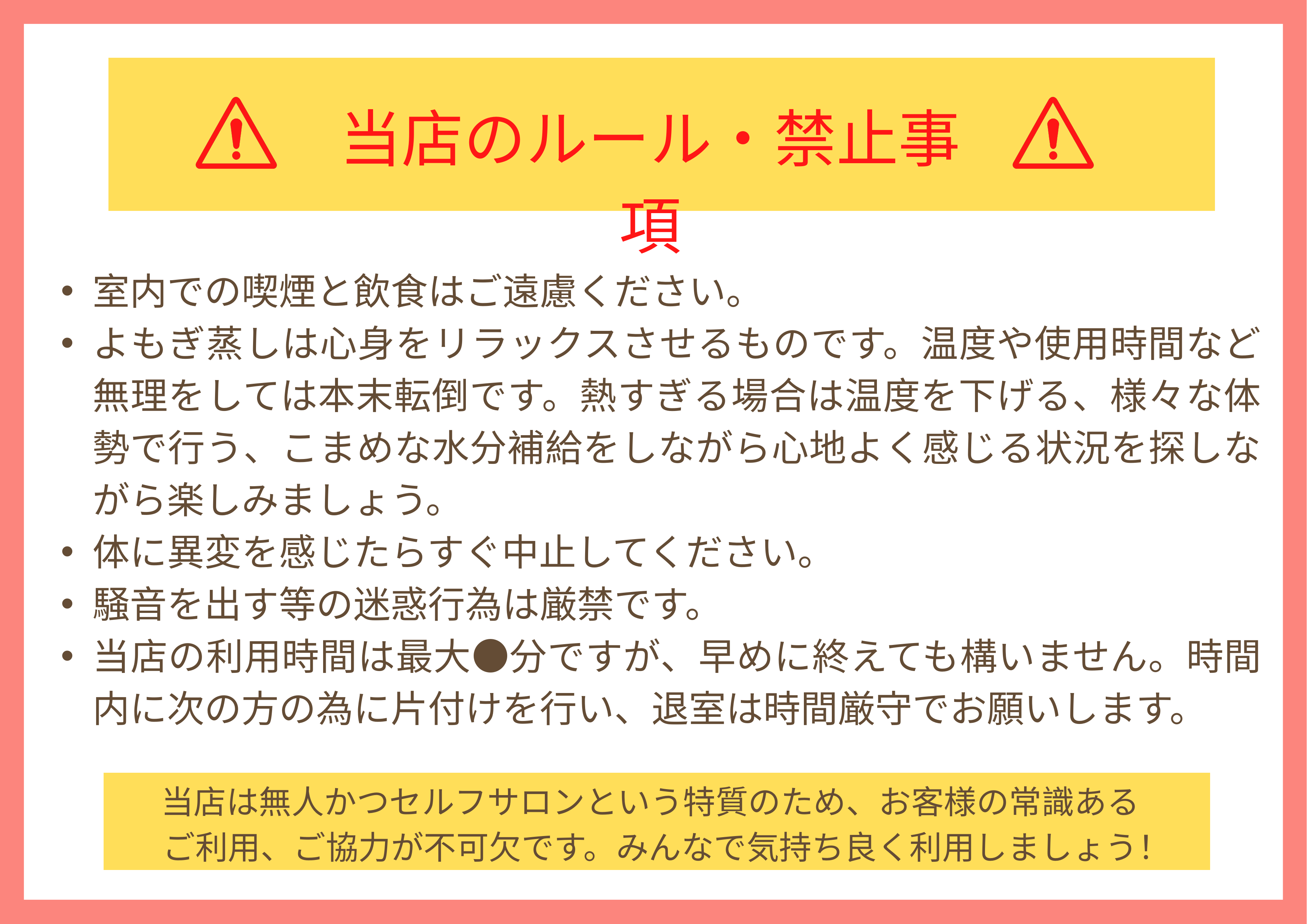

当店のルール・禁止事項

室内での喫煙と飲食はご遠慮ください。
よもぎ蒸しは心身をリラックスさせるものです。温度や使用時間など無理をしては本末転倒です。熱すぎる場合は温度を下げる、様々な体勢で行う、こまめな水分補給をしながら心地よく感じる状況を探しながら楽しみましょう。
体に異変を感じたらすぐ中止してください。
騒音を出す等の迷惑行為は厳禁です。
当店の利用時間は最大●分ですが、早めに終えても構いません。時間内に次の方の為に片付けを行い、退室は時間厳守でお願いします。

当店は無人かつセルフサロンという特質のため、お客様の常識あるご利用、ご協力が不可欠です。みんなで気持ち良く利用しましょう！